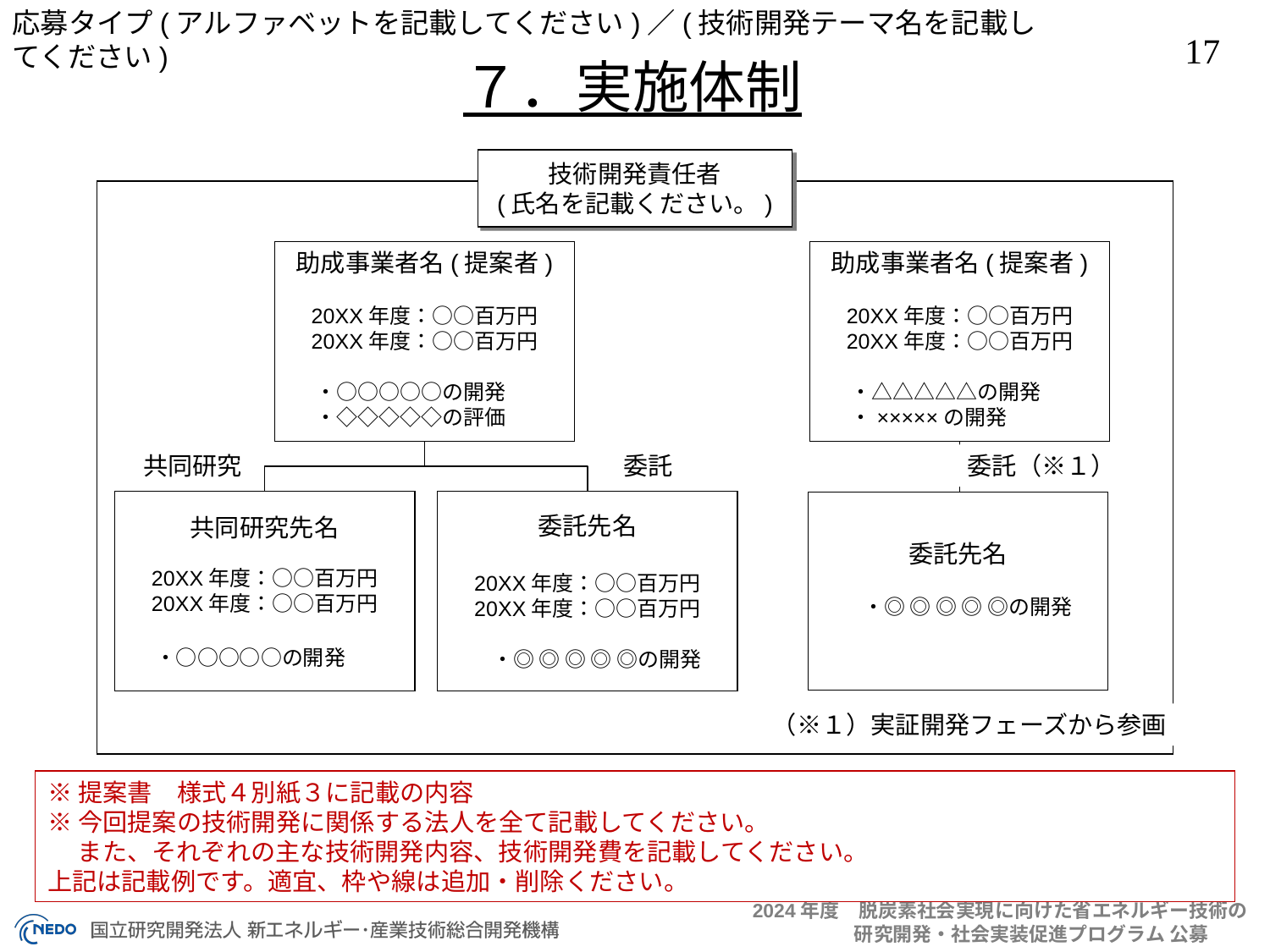

７．実施体制
技術開発責任者
(氏名を記載ください。)

助成事業者名(提案者)

20XX年度：○○百万円
20XX年度：○○百万円

     ・○○○○○の開発
     ・◇◇◇◇◇の評価

助成事業者名(提案者)

20XX年度：○○百万円
20XX年度：○○百万円

     ・△△△△△の開発
     ・×××××の開発

共同研究
委託
委託（※１）
共同研究先名

20XX年度：○○百万円
20XX年度：○○百万円

    ・○○○○○の開発
委託先名

20XX年度：○○百万円
20XX年度：○○百万円

　　・◎ ◎ ◎ ◎ ◎の開発
委託先名

　　・◎ ◎ ◎ ◎ ◎の開発

（※１）実証開発フェーズから参画
※提案書　様式４別紙３に記載の内容
※今回提案の技術開発に関係する法人を全て記載してください。
　 また、それぞれの主な技術開発内容、技術開発費を記載してください。
上記は記載例です。適宜、枠や線は追加・削除ください。